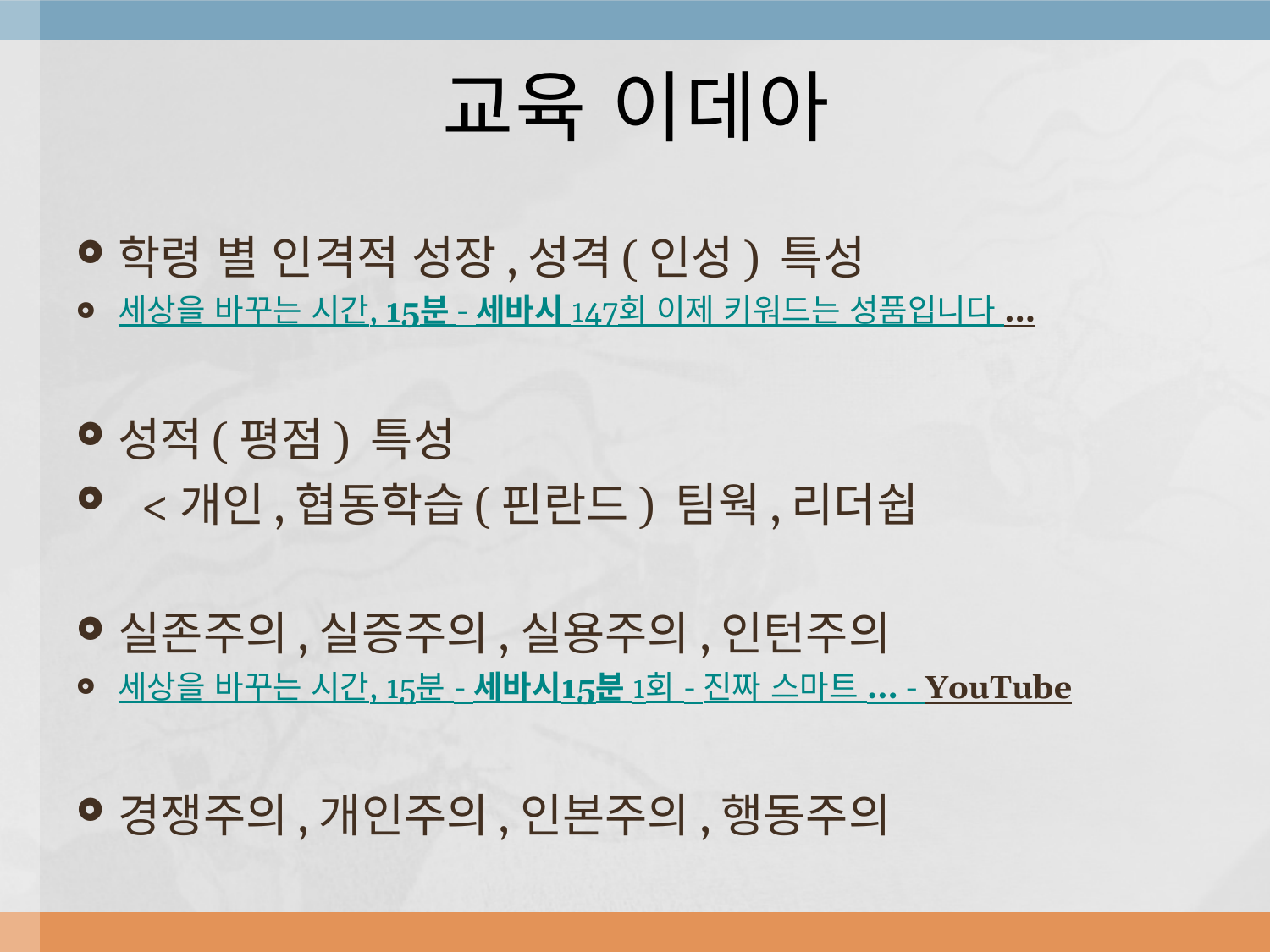

# 교육 이데아
학령 별 인격적 성장,성격(인성) 특성
세상을 바꾸는 시간, 15분 - 세바시 147회 이제 키워드는 성품입니다 ...

성적(평점) 특성
  <개인,협동학습(핀란드) 팀웍,리더쉽

실존주의,실증주의,실용주의,인턴주의
세상을 바꾸는 시간, 15분 - 세바시15분 1회 - 진짜 스마트 ... - YouTube

경쟁주의,개인주의,인본주의,행동주의